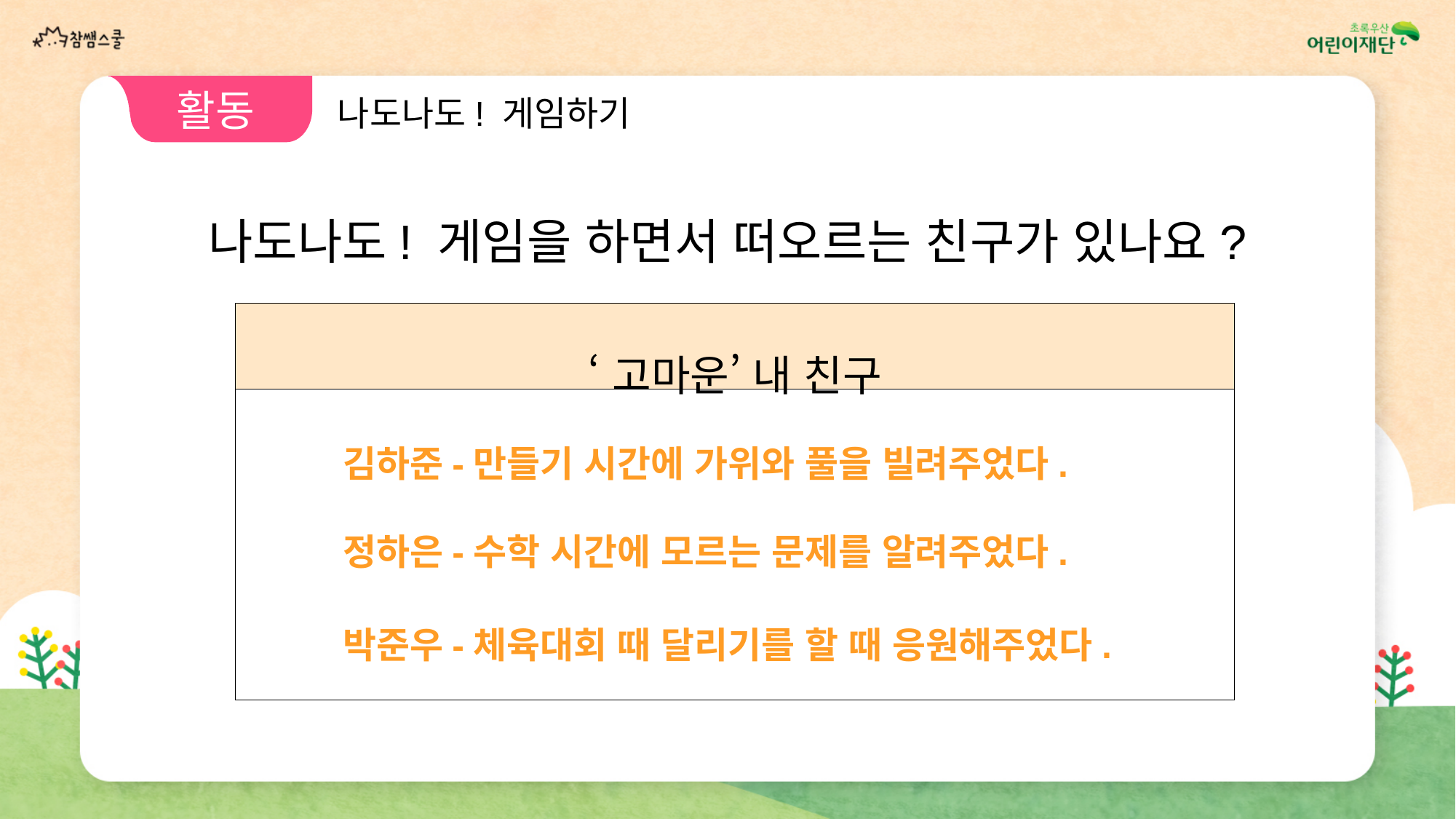

활동1
나도나도! 게임하기
나도나도! 게임을 하면서 떠오르는 친구가 있나요?
| ‘고마운’ 내 친구 |
| --- |
|  |
김하준-만들기 시간에 가위와 풀을 빌려주었다.
정하은-수학 시간에 모르는 문제를 알려주었다.
박준우-체육대회 때 달리기를 할 때 응원해주었다.